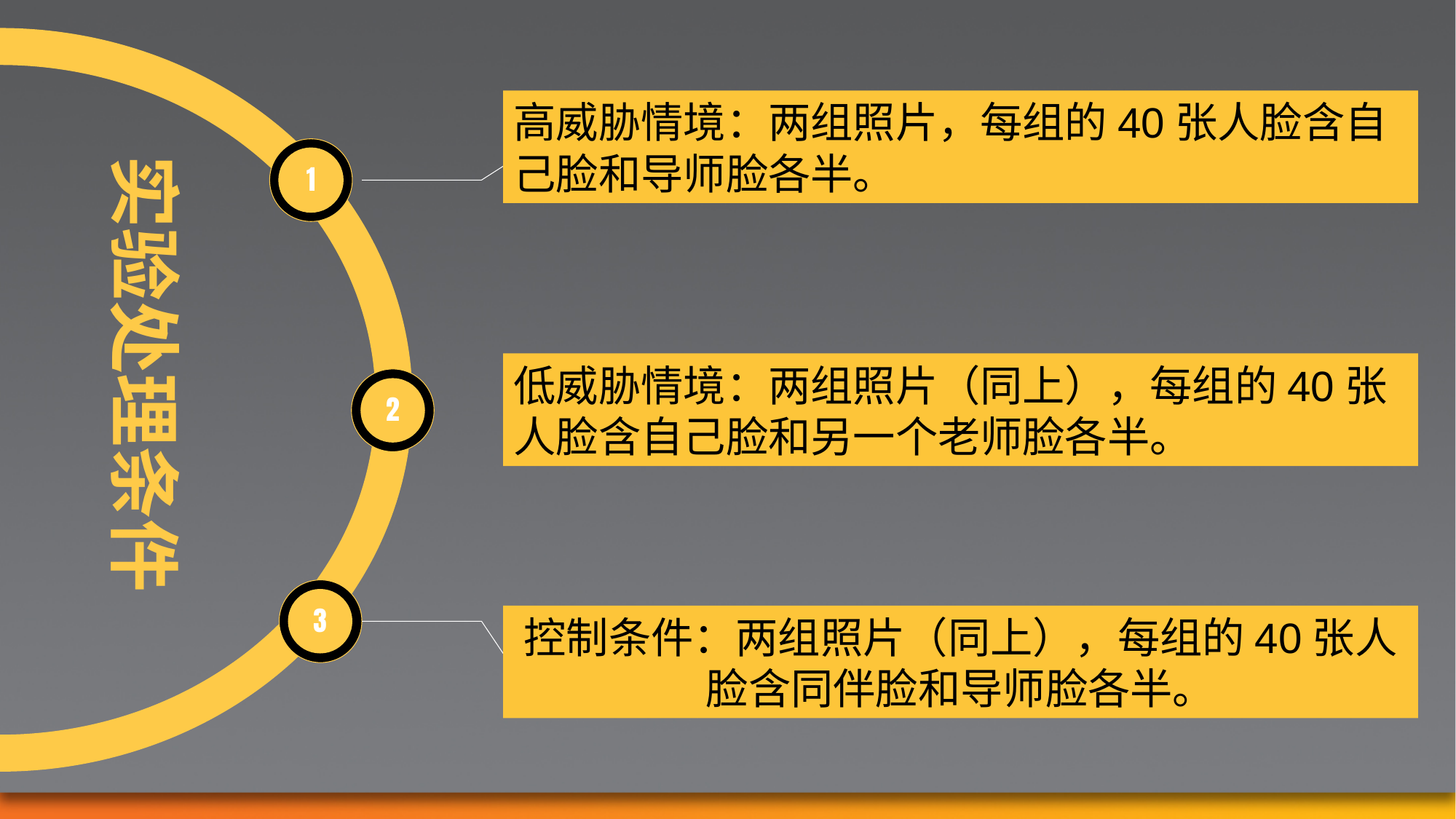

高威胁情境：两组照片，每组的40张人脸含自己脸和导师脸各半。

实验处理条件
1

低威胁情境：两组照片（同上），每组的40张人脸含自己脸和另一个老师脸各半。

2

3
控制条件：两组照片（同上），每组的40张人脸含同伴脸和导师脸各半。